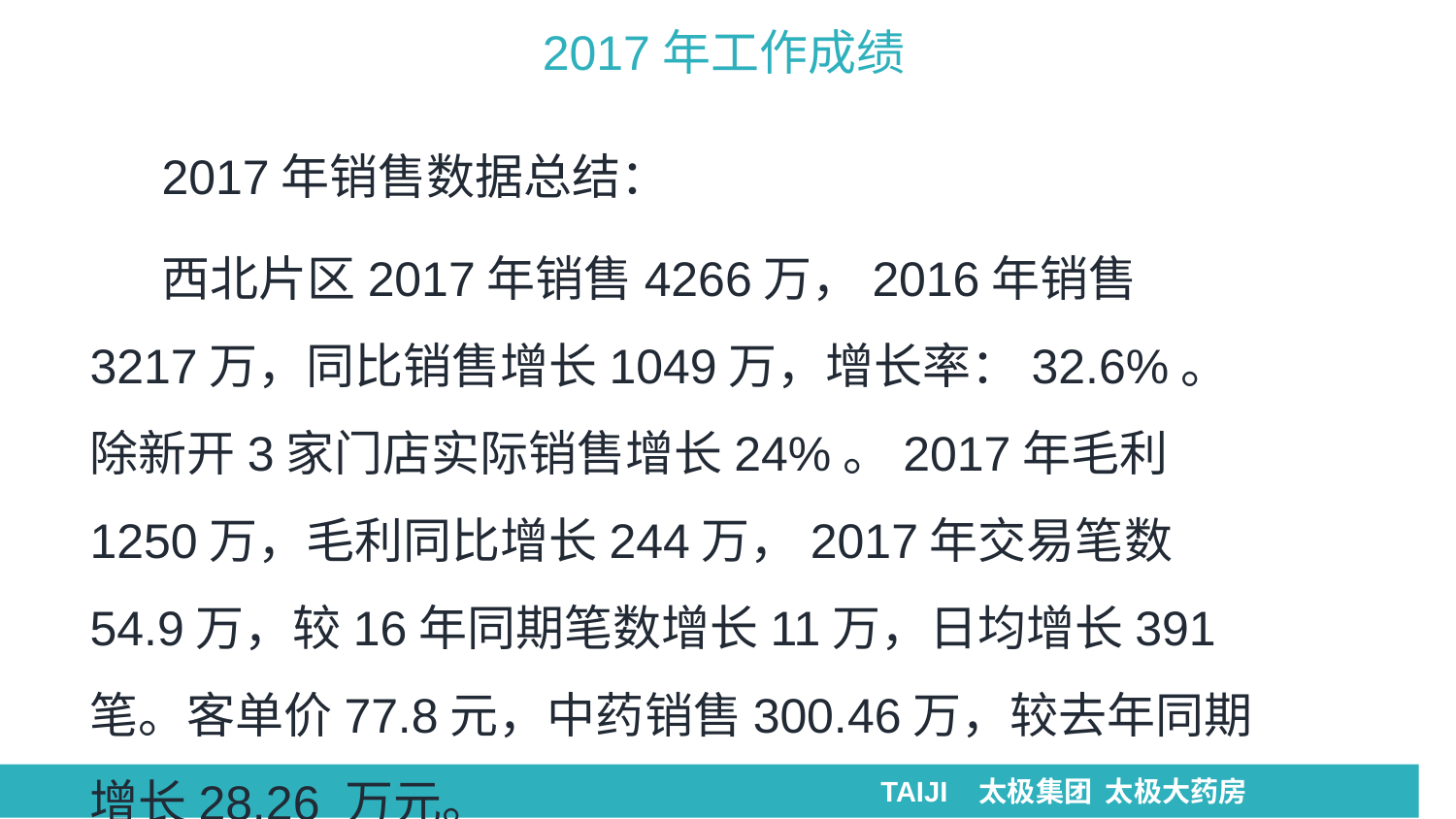

2017年工作成绩
2017年销售数据总结：
西北片区2017年销售4266万，2016年销售3217万，同比销售增长1049万，增长率：32.6%。除新开3家门店实际销售增长24%。2017年毛利 1250万，毛利同比增长244万，2017年交易笔数54.9万，较16年同期笔数增长11万，日均增长391笔。客单价77.8元，中药销售300.46万，较去年同期增长28.26 万元。

TAIJI   太极集团  太极大药房